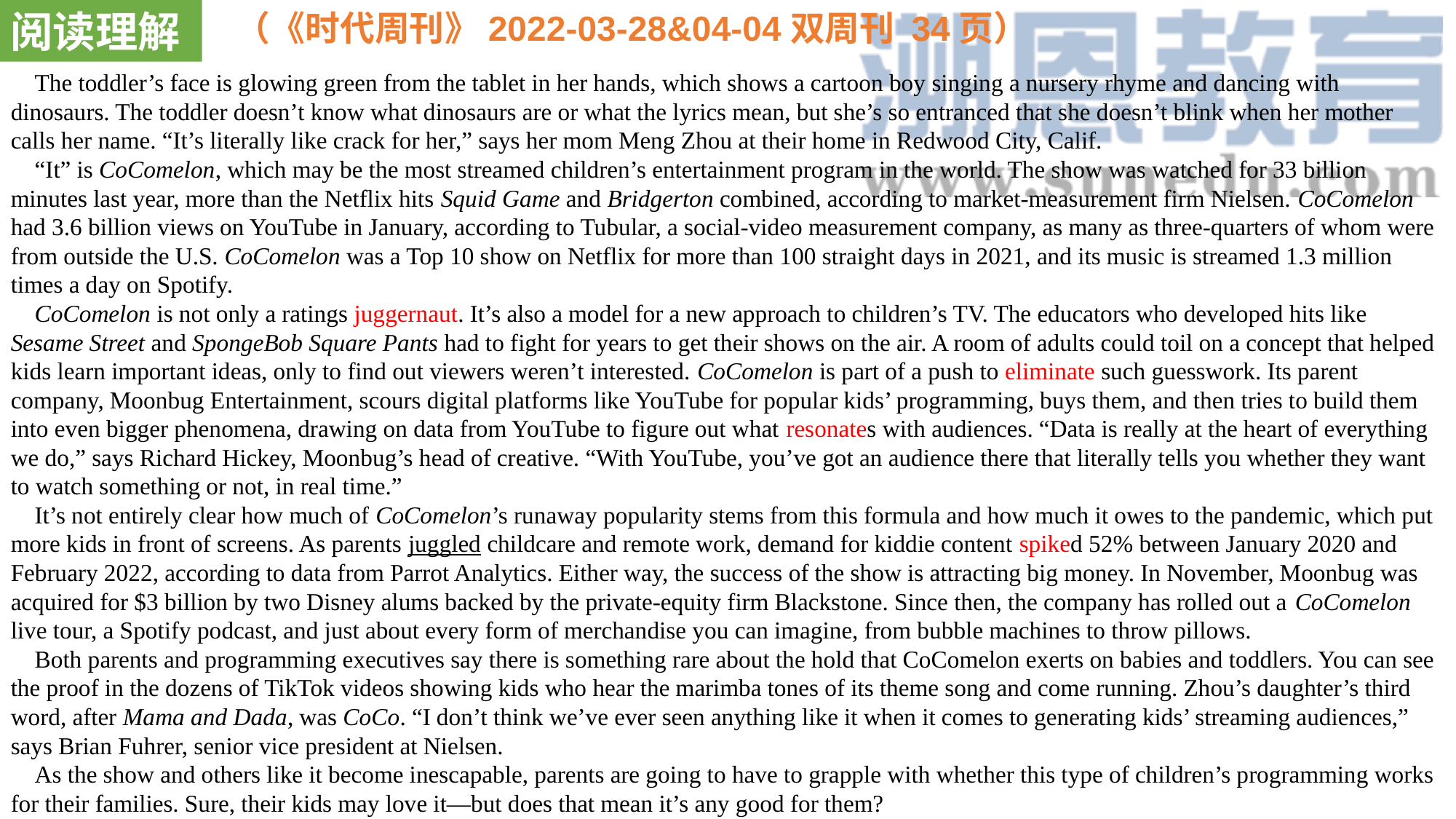

阅读理解
（《时代周刊》2022-03-28&04-04双周刊 34页）
    The toddler’s face is glowing green from the tablet in her hands, which shows a cartoon boy singing a nursery rhyme and dancing with dinosaurs. The toddler doesn’t know what dinosaurs are or what the lyrics mean, but she’s so entranced that she doesn’t blink when her mother calls her name. “It’s literally like crack for her,” says her mom Meng Zhou at their home in Redwood City, Calif.
    “It” is CoComelon, which may be the most streamed children’s entertainment program in the world. The show was watched for 33 billion minutes last year, more than the Netflix hits Squid Game and Bridgerton combined, according to market-measurement firm Nielsen. CoComelon had 3.6 billion views on YouTube in January, according to Tubular, a social-video measurement company, as many as three-quarters of whom were from outside the U.S. CoComelon was a Top 10 show on Netflix for more than 100 straight days in 2021, and its music is streamed 1.3 million times a day on Spotify.
    CoComelon is not only a ratings juggernaut. It’s also a model for a new approach to children’s TV. The educators who developed hits like Sesame Street and SpongeBob Square Pants had to fight for years to get their shows on the air. A room of adults could toil on a concept that helped kids learn important ideas, only to find out viewers weren’t interested. CoComelon is part of a push to eliminate such guesswork. Its parent company, Moonbug Entertainment, scours digital platforms like YouTube for popular kids’ programming, buys them, and then tries to build them into even bigger phenomena, drawing on data from YouTube to figure out what resonates with audiences. “Data is really at the heart of everything we do,” says Richard Hickey, Moonbug’s head of creative. “With YouTube, you’ve got an audience there that literally tells you whether they want to watch something or not, in real time.”
    It’s not entirely clear how much of CoComelon’s runaway popularity stems from this formula and how much it owes to the pandemic, which put more kids in front of screens. As parents juggled childcare and remote work, demand for kiddie content spiked 52% between January 2020 and February 2022, according to data from Parrot Analytics. Either way, the success of the show is attracting big money. In November, Moonbug was acquired for $3 billion by two Disney alums backed by the private-equity firm Blackstone. Since then, the company has rolled out a CoComelon live tour, a Spotify podcast, and just about every form of merchandise you can imagine, from bubble machines to throw pillows.
    Both parents and programming executives say there is something rare about the hold that CoComelon exerts on babies and toddlers. You can see the proof in the dozens of TikTok videos showing kids who hear the marimba tones of its theme song and come running. Zhou’s daughter’s third word, after Mama and Dada, was CoCo. “I don’t think we’ve ever seen anything like it when it comes to generating kids’ streaming audiences,” says Brian Fuhrer, senior vice president at Nielsen.
    As the show and others like it become inescapable, parents are going to have to grapple with whether this type of children’s programming works for their families. Sure, their kids may love it—but does that mean it’s any good for them?